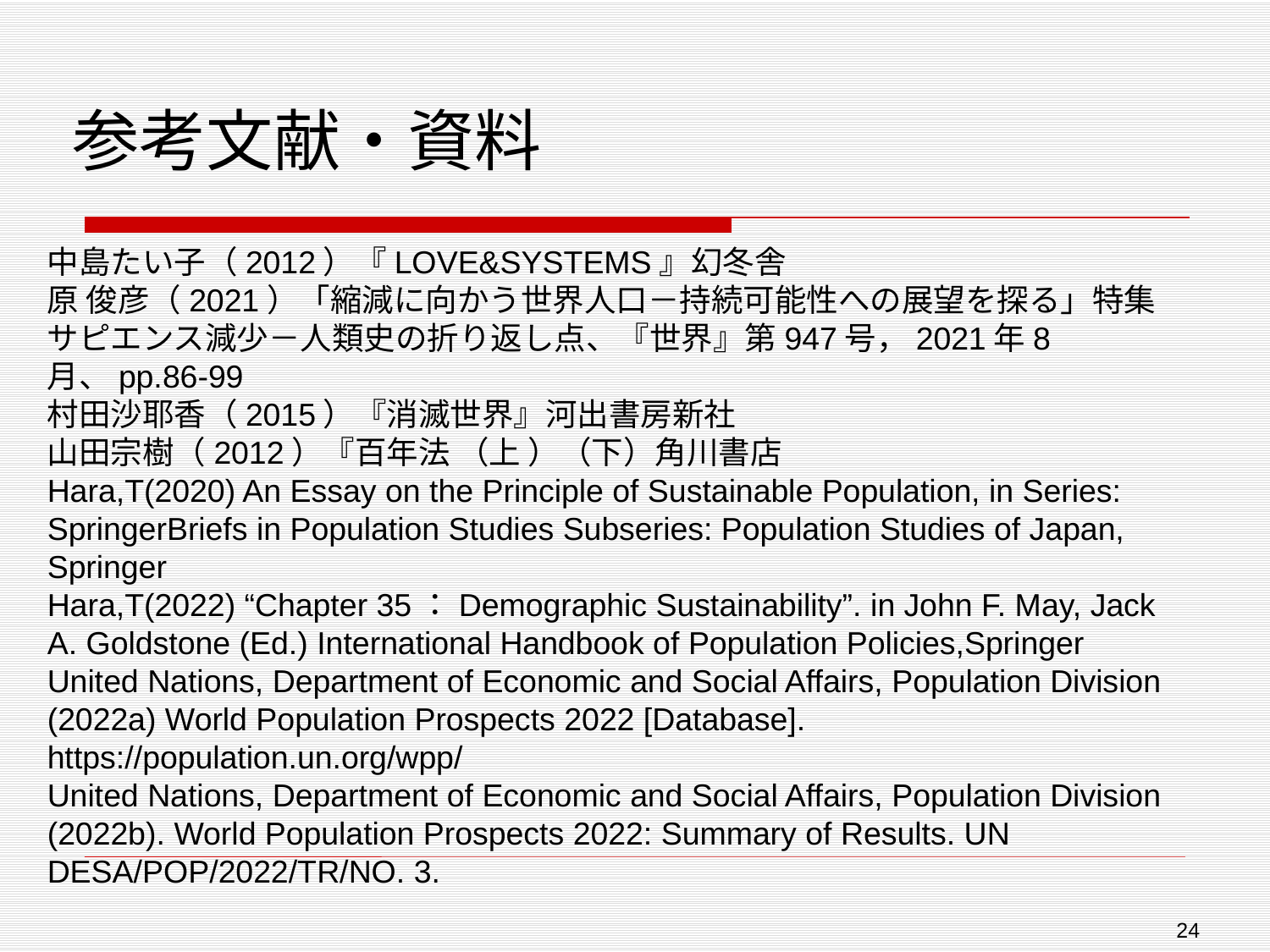

# 参考文献・資料
中島たい子（2012）『LOVE&SYSTEMS』幻冬舎
原 俊彦（2021）「縮減に向かう世界人口－持続可能性への展望を探る」特集サピエンス減少－人類史の折り返し点、『世界』第947号，2021年8月、pp.86-99
村田沙耶香（2015）『消滅世界』河出書房新社
山田宗樹（2012）『百年法 （上 ）（下）角川書店
Hara,T(2020) An Essay on the Principle of Sustainable Population, in Series: SpringerBriefs in Population Studies Subseries: Population Studies of Japan, Springer
Hara,T(2022) “Chapter 35：Demographic Sustainability”. in John F. May, Jack A. Goldstone (Ed.) International Handbook of Population Policies,Springer
United Nations, Department of Economic and Social Affairs, Population Division (2022a) World Population Prospects 2022 [Database]. https://population.un.org/wpp/
United Nations, Department of Economic and Social Affairs, Population Division (2022b). World Population Prospects 2022: Summary of Results. UN DESA/POP/2022/TR/NO. 3.

24